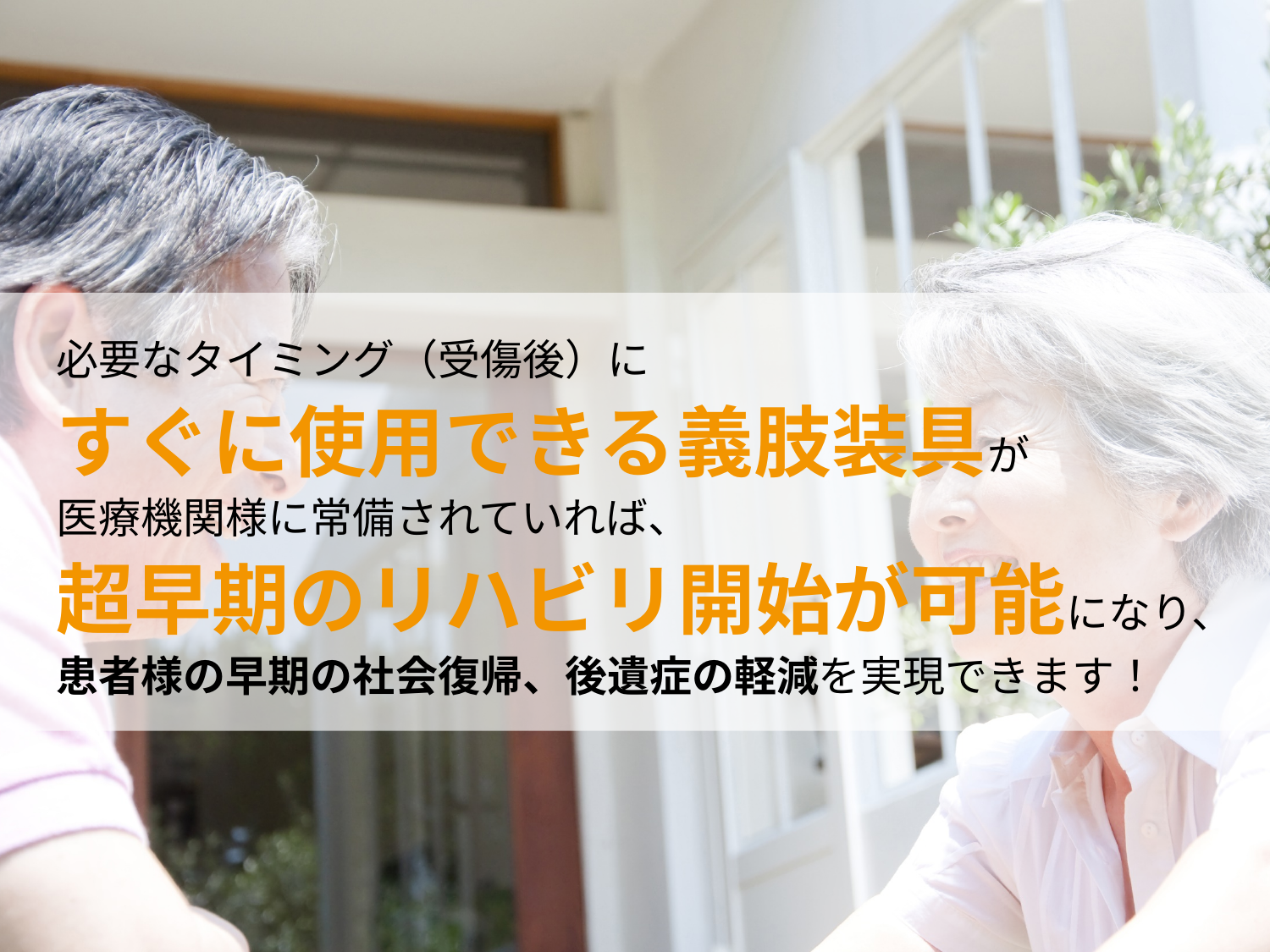

必要なタイミング（受傷後）に
すぐに使用できる義肢装具が
医療機関様に常備されていれば、
超早期のリハビリ開始が可能になり、
患者様の早期の社会復帰、後遺症の軽減を実現できます！